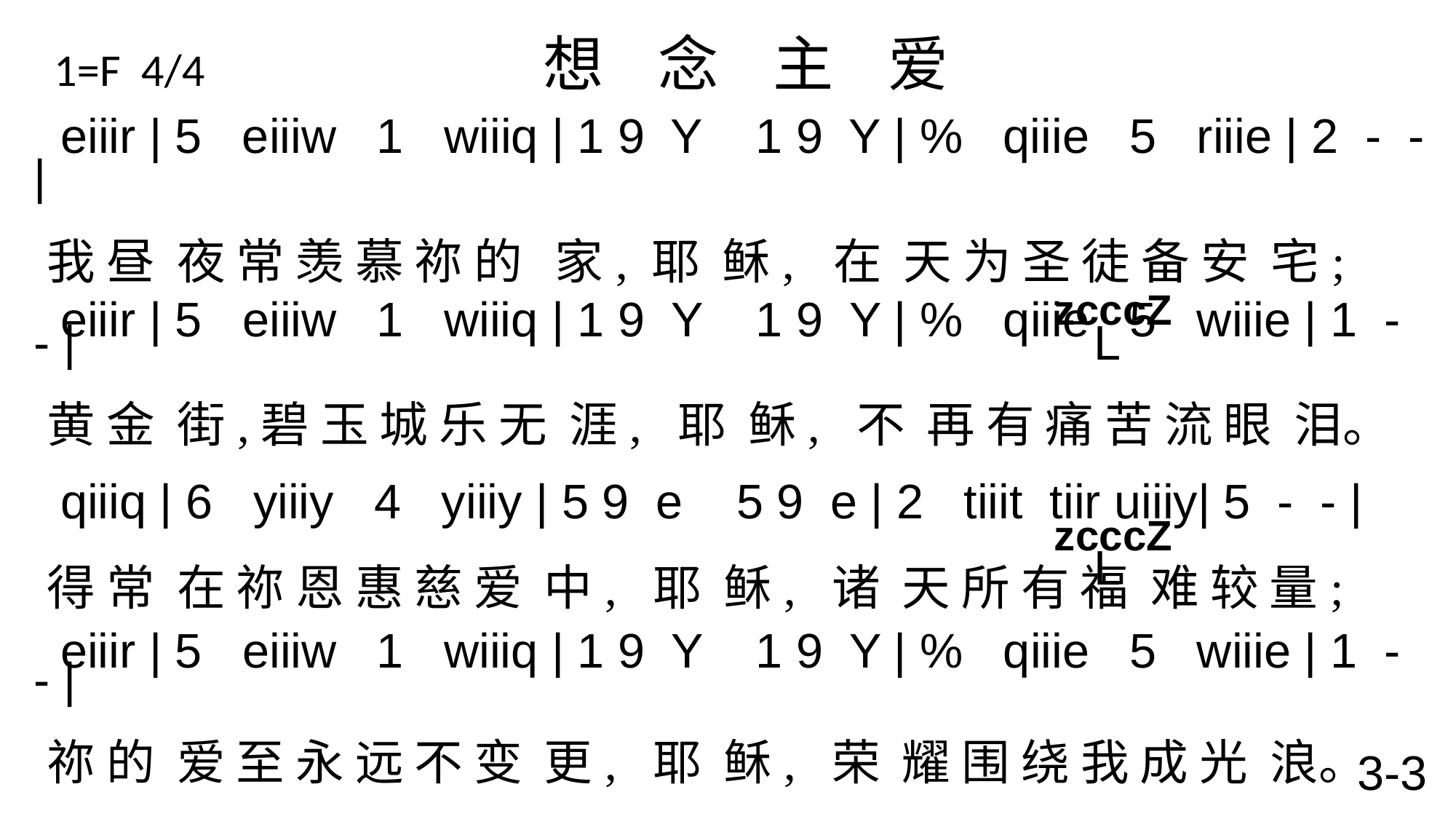

# 1=F  4/4                               想    念    主    爱
 eiiir | 5   eiiiw   1   wiiiq | 1 9  Y    1 9  Y | %   qiiie   5   riiie | 2  -  - |
我 昼  夜 常 羡 慕 祢 的   家, 耶  稣,  在  天 为 圣 徒 备 安  宅;
 eiiir | 5   eiiiw   1   wiiiq | 1 9  Y    1 9  Y | %   qiiie   5   wiiie | 1  -  - |
黄 金  街,碧 玉 城 乐 无  涯,  耶  稣,  不  再 有 痛 苦 流 眼  泪。
 qiiiq | 6   yiiiy   4   yiiiy | 5 9  e    5 9  e | 2   tiiit  tiir uiiiy| 5  -  - |
得 常  在 祢 恩 惠 慈 爱  中,  耶  稣,  诸  天 所 有 福  难 较 量;
 eiiir | 5   eiiiw   1   wiiiq | 1 9  Y    1 9  Y | %   qiiie   5   wiiie | 1  -  - |
祢 的  爱 至 永 远 不 变  更,  耶  稣,  荣  耀 围 绕 我 成 光  浪。
 qiiiq | 6   yiiiy   4   yiiiy | 5 9  e    5 9  e | 2   tiiit  tiir uiiiy| 5  -  - |
我 的  爱 都 浇 奠 祢 脚  前,  耶  稣,  因  祢 比 万 有  满 我 意;
 eiiir | 5   eiiiw   1   wiiiq | 1 9  Y    1 9  Y | %   qiiie   5   wiiie | 1  -  - \
祢 到  底 又 尽 美 又 尽  善,  耶  稣,  我  心 欢 喜 住 祢 怀  里。
    zcccZ
L
    zcccZ
L
3-3